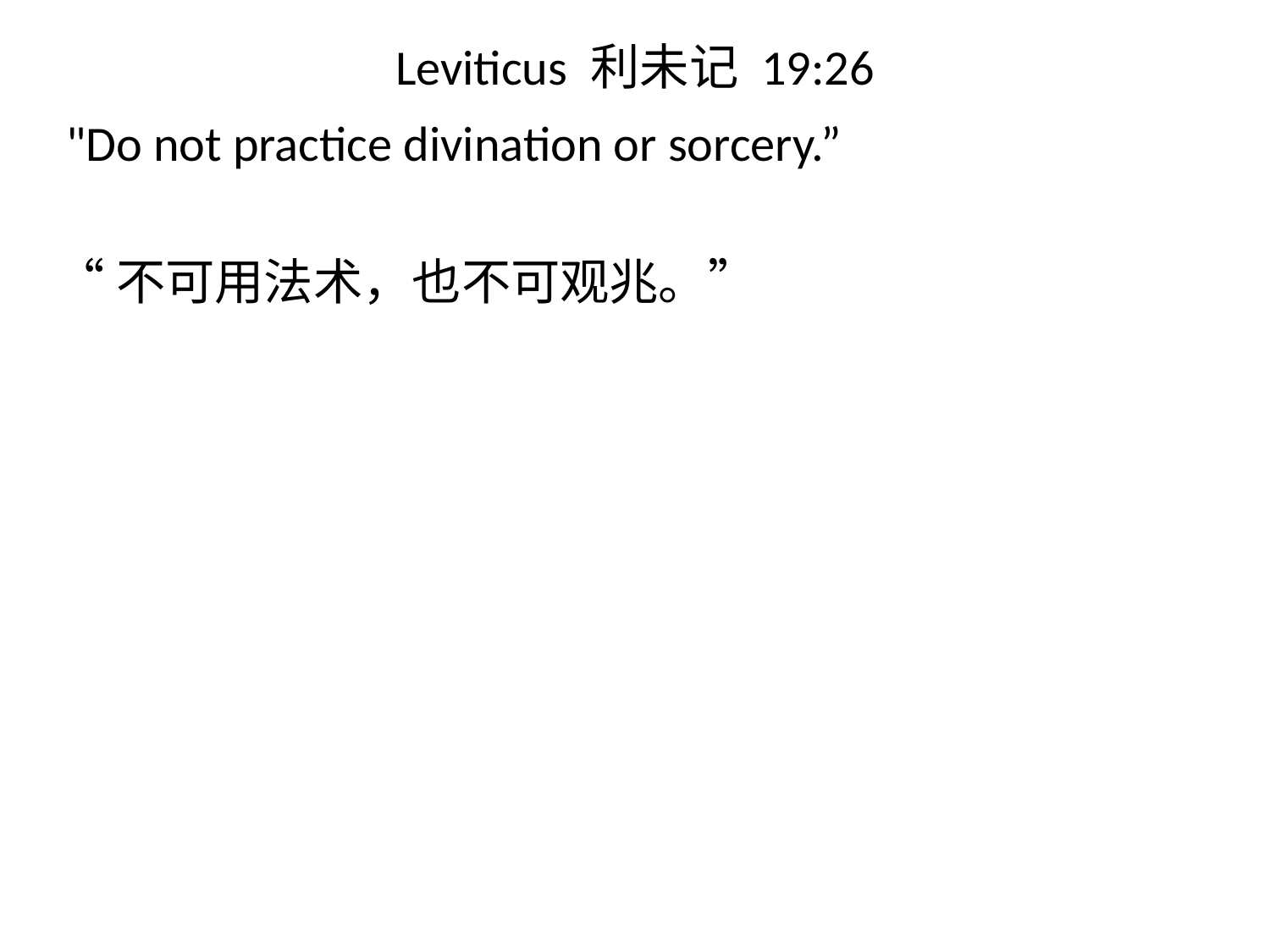

# Leviticus 利未记 19:26
 "Do not practice divination or sorcery.”

“不可用法术，也不可观兆。”